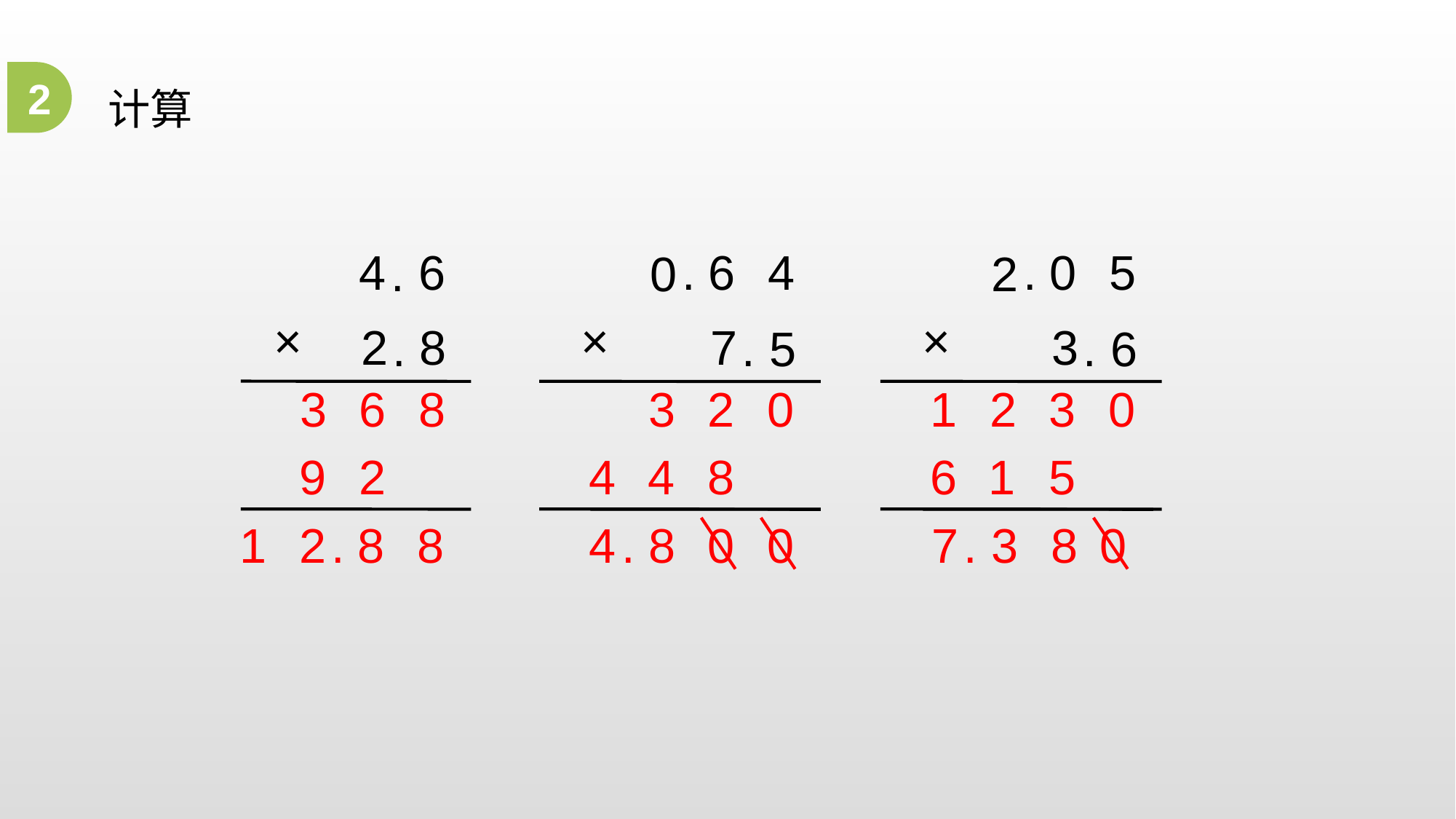

计算
2
4
6
.
×
2
8
.
.
6
4
0
×
7
.
5
.
0
5
2
×
3
.
6
3
6
8
3
2
0
1
2
3
0
9
2
4
4
8
6
1
5
1
2
.
8
8
4
.
8
0
0
7
.
3
8
0